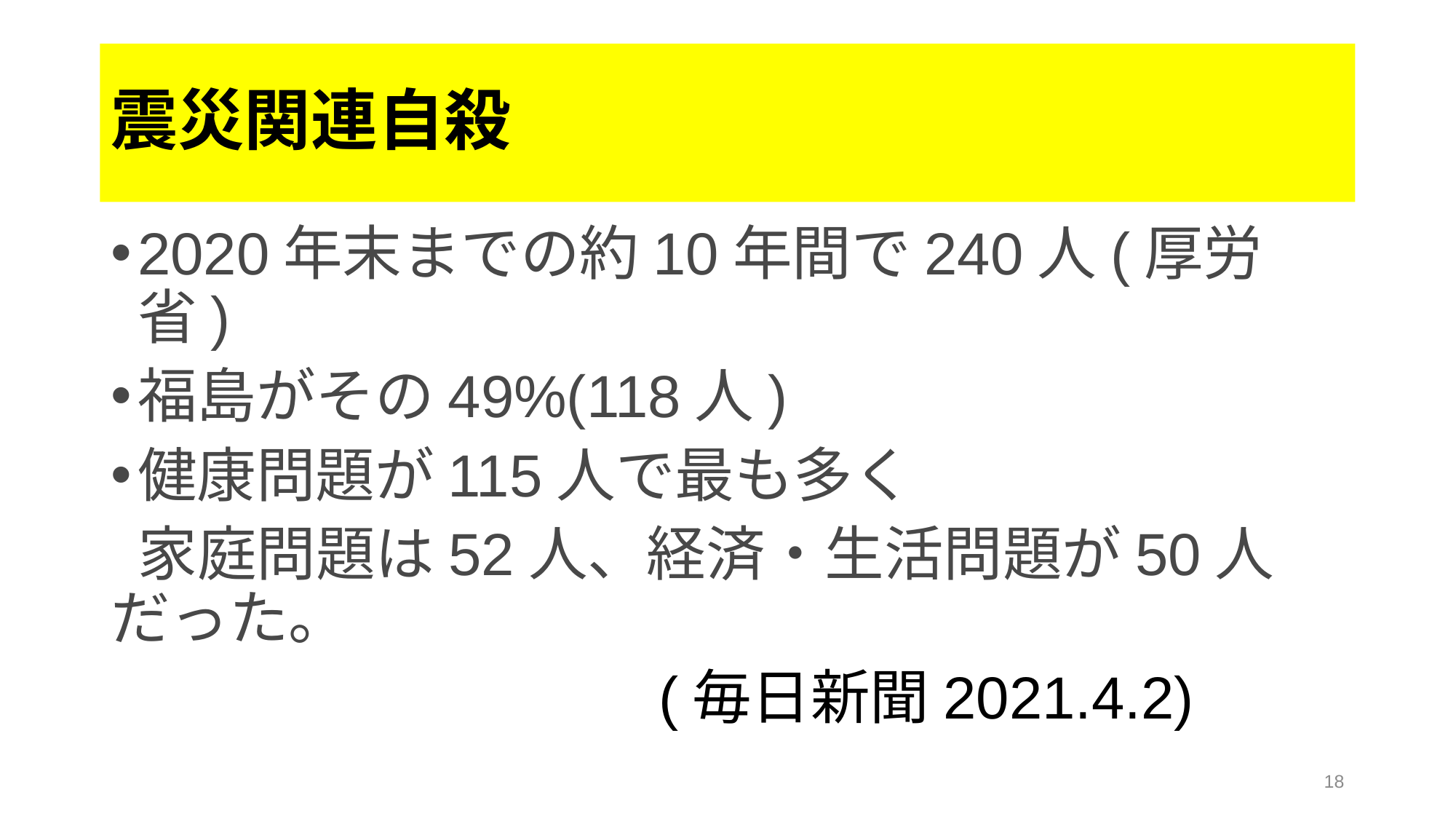

# 震災関連自殺
2020年末までの約10年間で240人(厚労省)
福島がその49%(118人)
健康問題が115人で最も多く
 家庭問題は52人、経済・生活問題が50人だった。
　　　　　　　　　(毎日新聞2021.4.2)
18